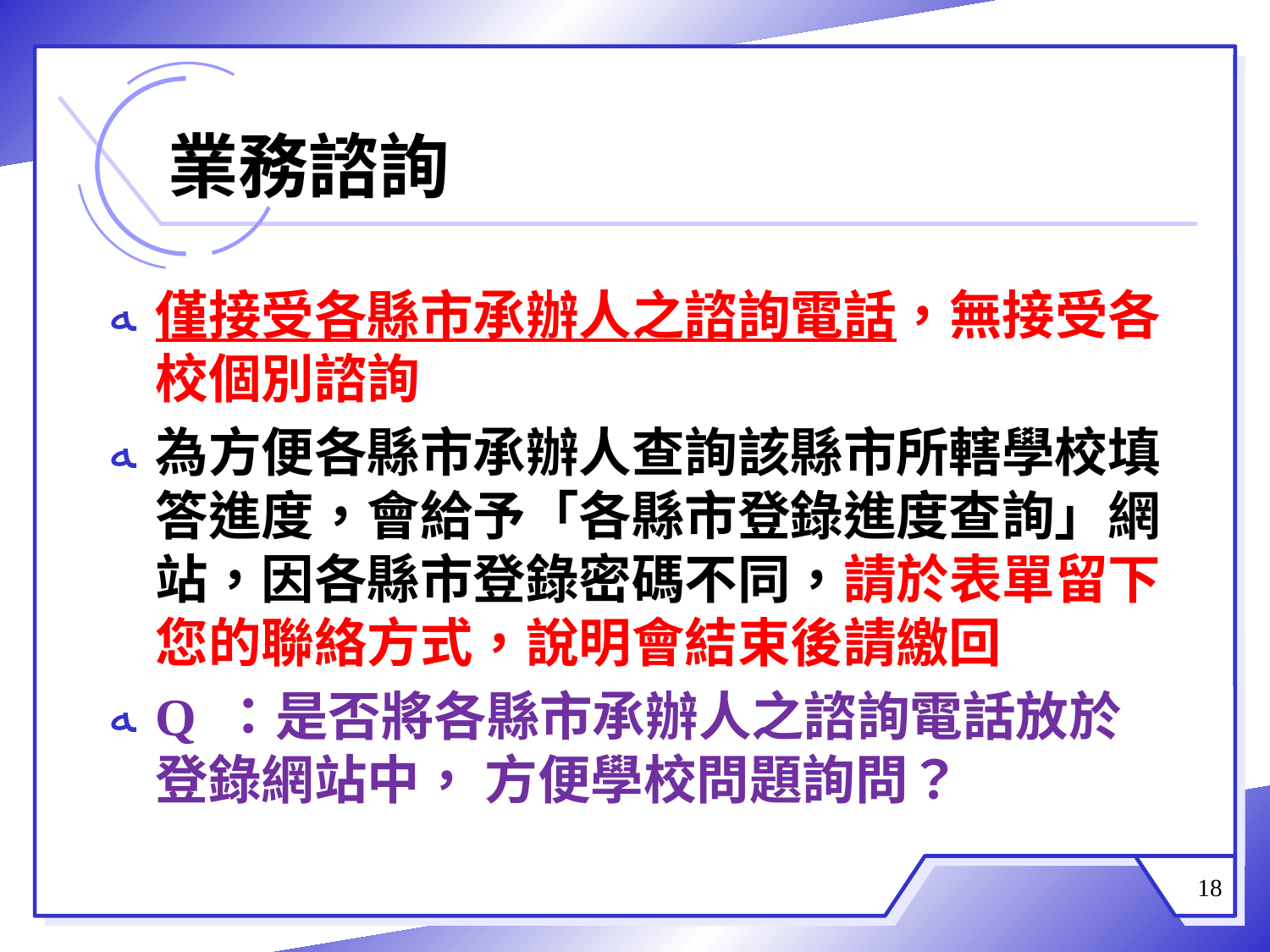

# 業務諮詢
僅接受各縣市承辦人之諮詢電話，無接受各校個別諮詢
為方便各縣市承辦人查詢該縣市所轄學校填答進度，會給予「各縣市登錄進度查詢」網站，因各縣市登錄密碼不同，請於表單留下您的聯絡方式，說明會結束後請繳回
Q ：是否將各縣市承辦人之諮詢電話放於登錄網站中， 方便學校問題詢問？
18